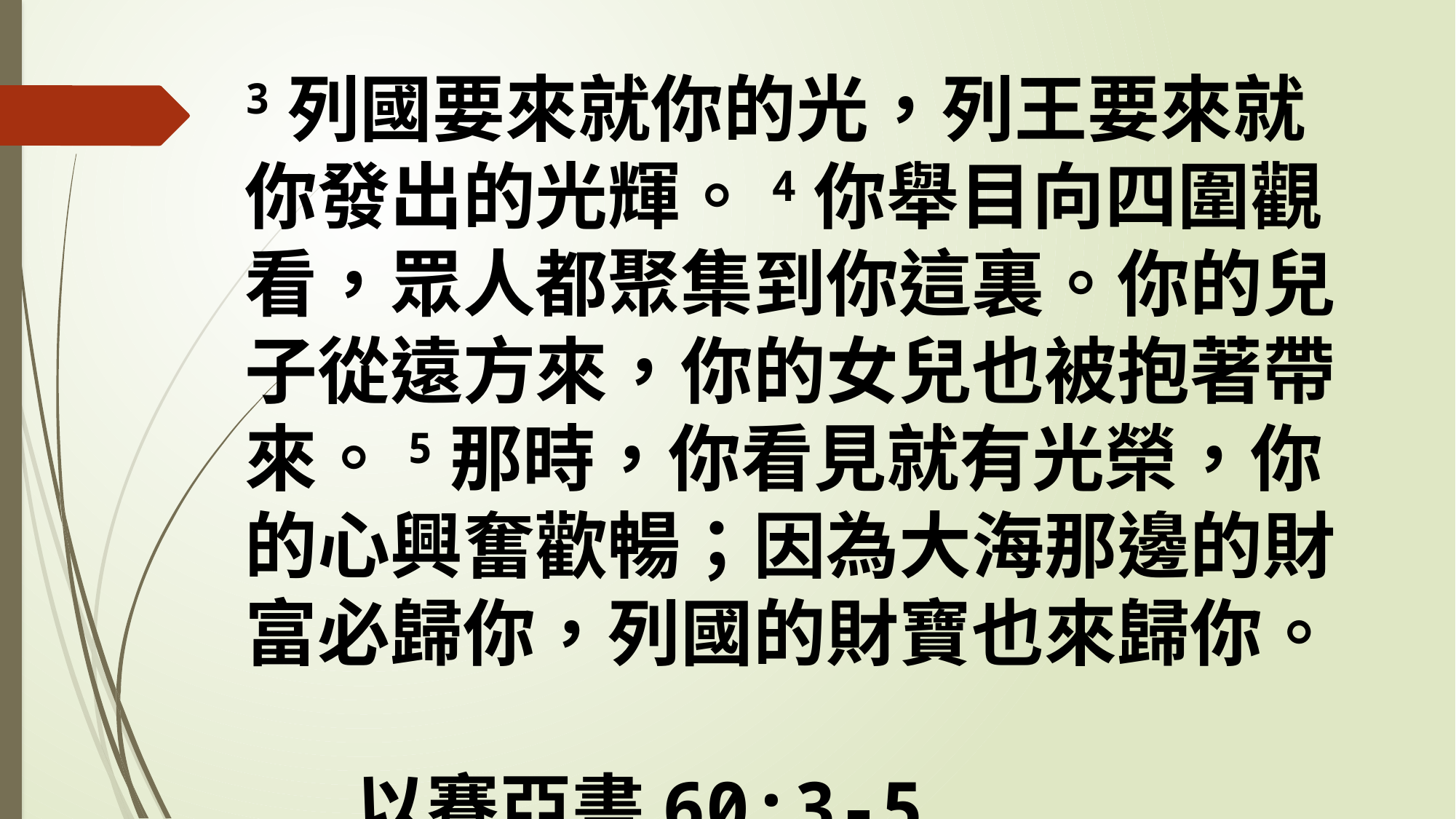

3列國要來就你的光，列王要來就你發出的光輝。4你舉目向四圍觀看，眾人都聚集到你這裏。你的兒子從遠方來，你的女兒也被抱著帶來。5那時，你看見就有光榮，你的心興奮歡暢；因為大海那邊的財富必歸你，列國的財寶也來歸你。
  											以賽亞書60:3-5